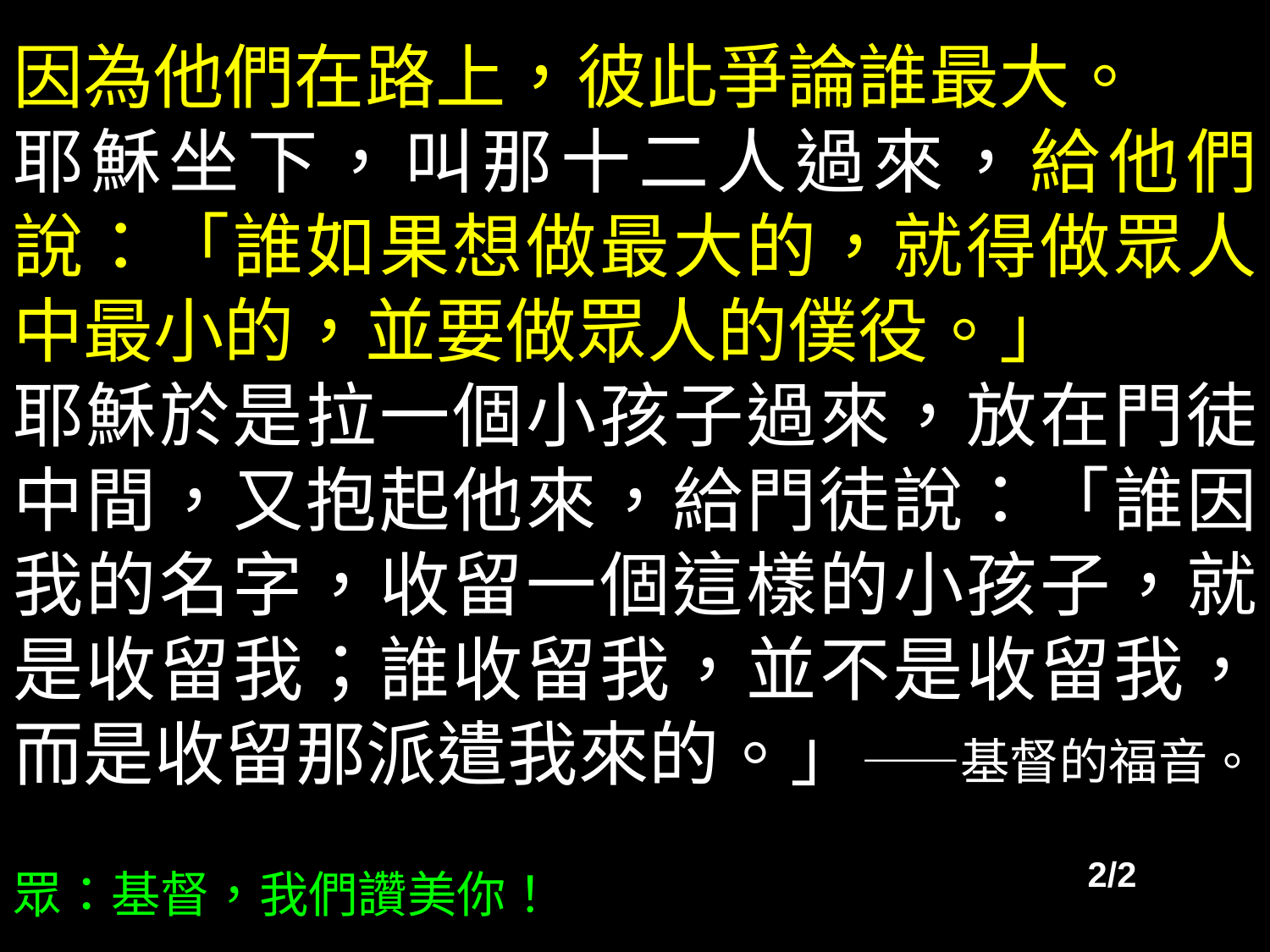

因為他們在路上，彼此爭論誰最大。
耶穌坐下，叫那十二人過來，給他們說：「誰如果想做最大的，就得做眾人中最小的，並要做眾人的僕役。」
耶穌於是拉一個小孩子過來，放在門徒中間，又抱起他來，給門徒說：「誰因我的名字，收留一個這樣的小孩子，就是收留我；誰收留我，並不是收留我，而是收留那派遣我來的。」——基督的福音。
眾：基督，我們讚美你！

2/2